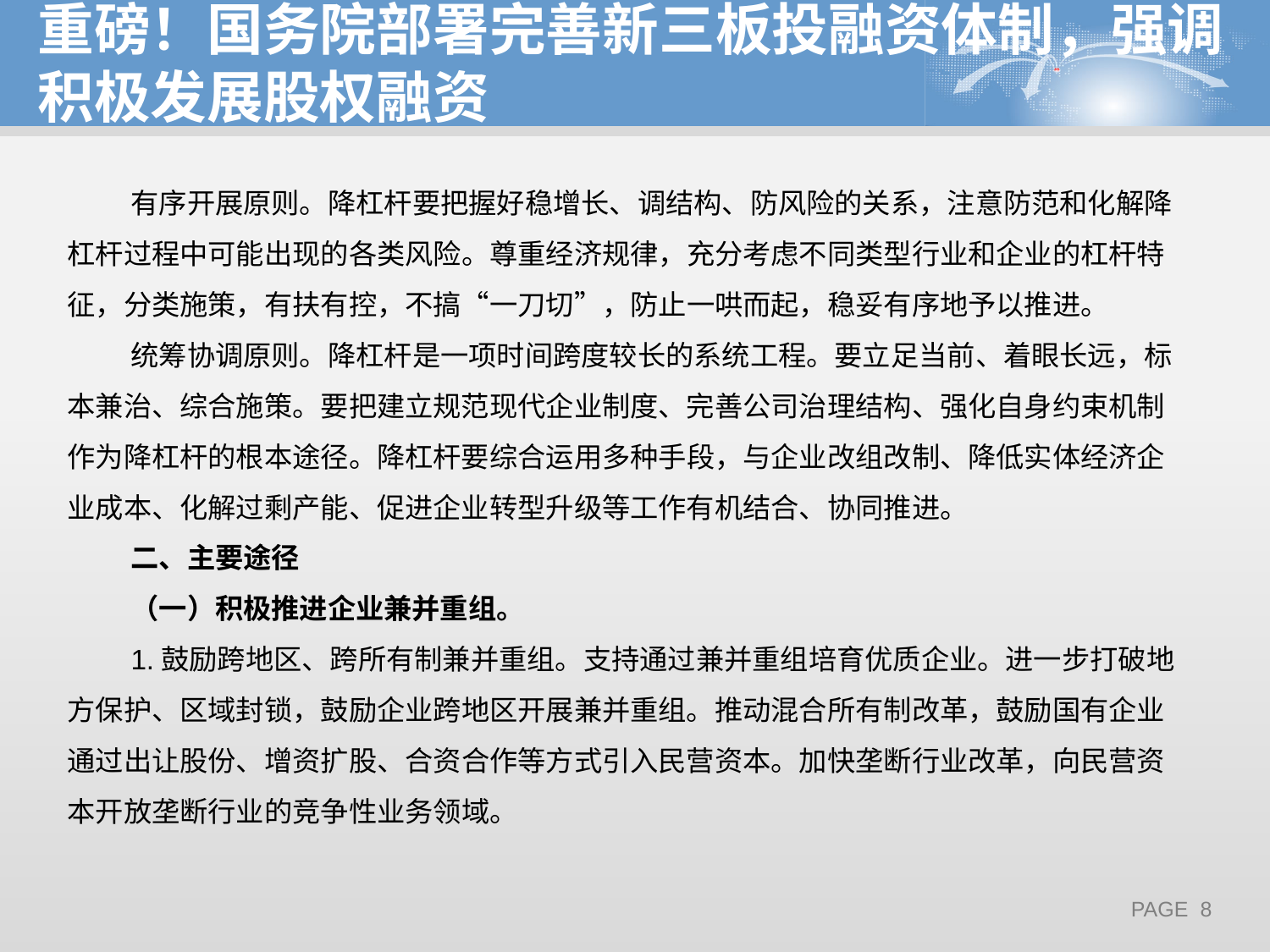

重磅！国务院部署完善新三板投融资体制，强调积极发展股权融资
有序开展原则。降杠杆要把握好稳增长、调结构、防风险的关系，注意防范和化解降杠杆过程中可能出现的各类风险。尊重经济规律，充分考虑不同类型行业和企业的杠杆特征，分类施策，有扶有控，不搞“一刀切”，防止一哄而起，稳妥有序地予以推进。
统筹协调原则。降杠杆是一项时间跨度较长的系统工程。要立足当前、着眼长远，标本兼治、综合施策。要把建立规范现代企业制度、完善公司治理结构、强化自身约束机制作为降杠杆的根本途径。降杠杆要综合运用多种手段，与企业改组改制、降低实体经济企业成本、化解过剩产能、促进企业转型升级等工作有机结合、协同推进。
二、主要途径
（一）积极推进企业兼并重组。
1.鼓励跨地区、跨所有制兼并重组。支持通过兼并重组培育优质企业。进一步打破地方保护、区域封锁，鼓励企业跨地区开展兼并重组。推动混合所有制改革，鼓励国有企业通过出让股份、增资扩股、合资合作等方式引入民营资本。加快垄断行业改革，向民营资本开放垄断行业的竞争性业务领域。